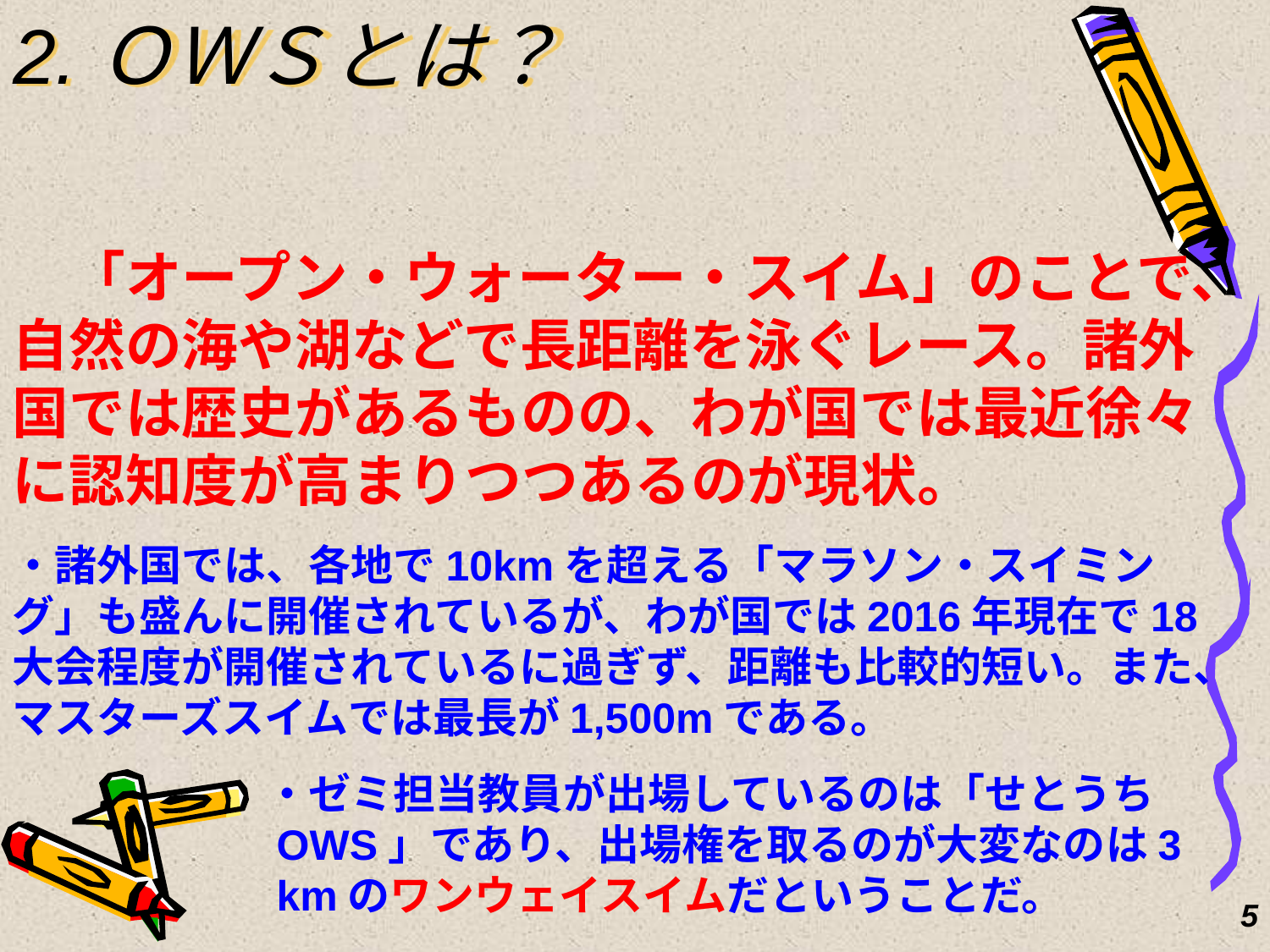

2.ＯＷＳとは？
　「オープン・ウォーター・スイム」のことで、自然の海や湖などで長距離を泳ぐレース。諸外国では歴史があるものの、わが国では最近徐々に認知度が高まりつつあるのが現状。

・諸外国では、各地で10kmを超える「マラソン・スイミング」も盛んに開催されているが、わが国では2016年現在で18大会程度が開催されているに過ぎず、距離も比較的短い。また、マスターズスイムでは最長が1,500mである。

　　　　　　・ゼミ担当教員が出場しているのは「せとうち
　　　　　　OWS」であり、出場権を取るのが大変なのは3
　　　　　　kmのワンウェイスイムだということだ。
5